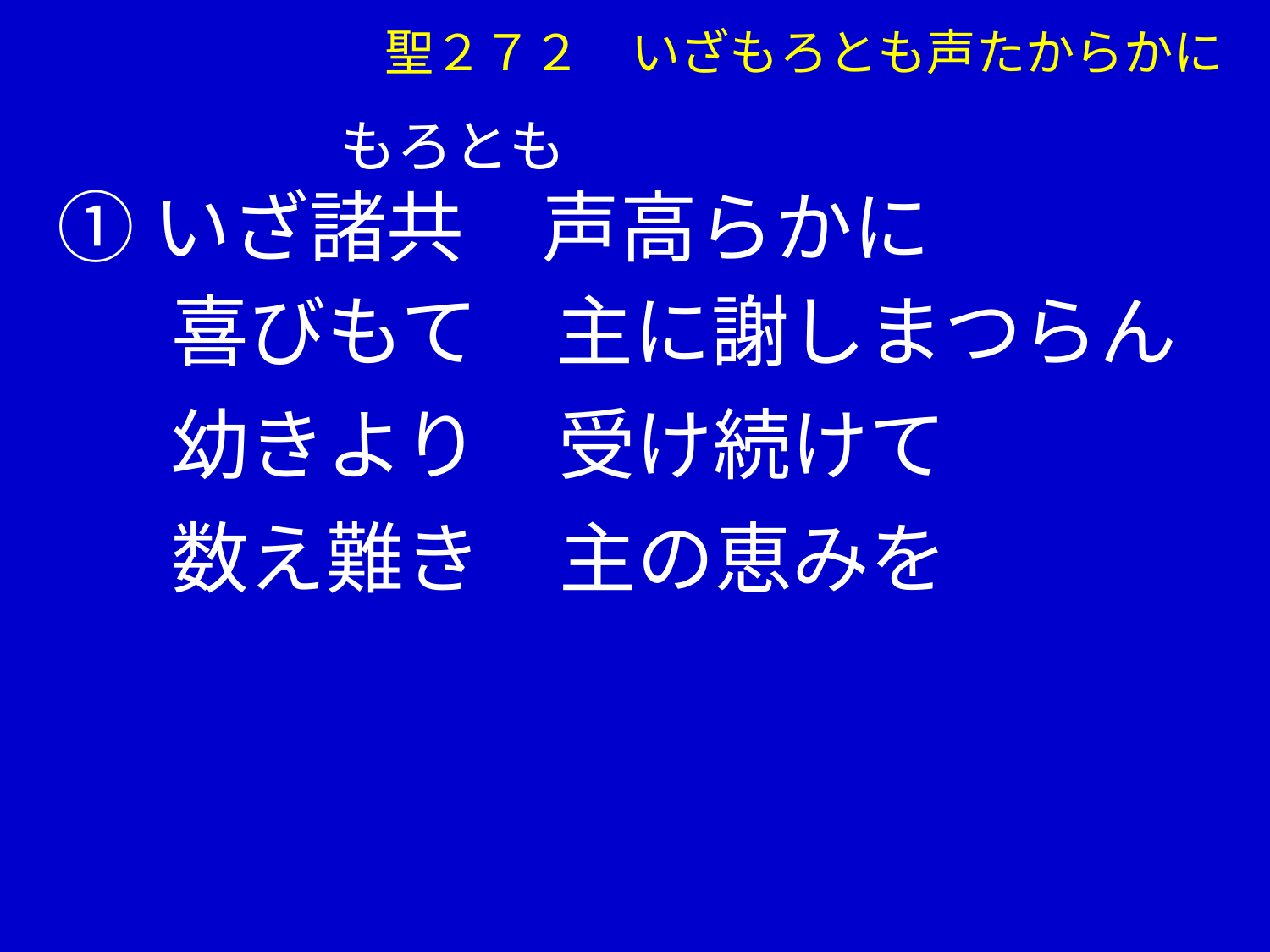

もろとも
①いざ諸共　声高らかに
 　喜びもて　主に謝しまつらん
 　幼きより　受け続けて
 　数え難き　主の恵みを
聖２７２　いざもろとも声たからかに